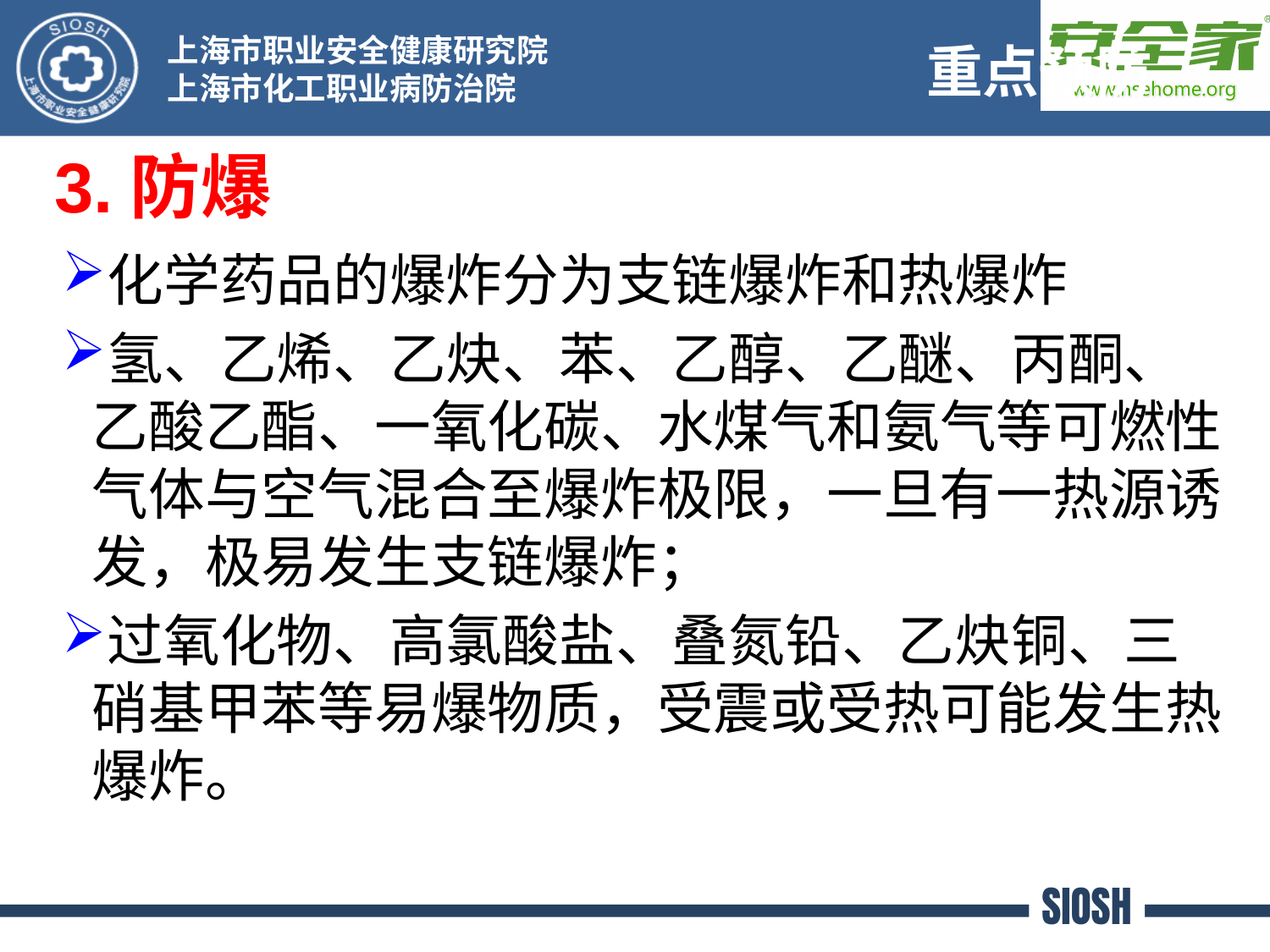

重点预防
3.防爆
化学药品的爆炸分为支链爆炸和热爆炸
氢、乙烯、乙炔、苯、乙醇、乙醚、丙酮、乙酸乙酯、一氧化碳、水煤气和氨气等可燃性气体与空气混合至爆炸极限，一旦有一热源诱发，极易发生支链爆炸；
过氧化物、高氯酸盐、叠氮铅、乙炔铜、三硝基甲苯等易爆物质，受震或受热可能发生热爆炸。